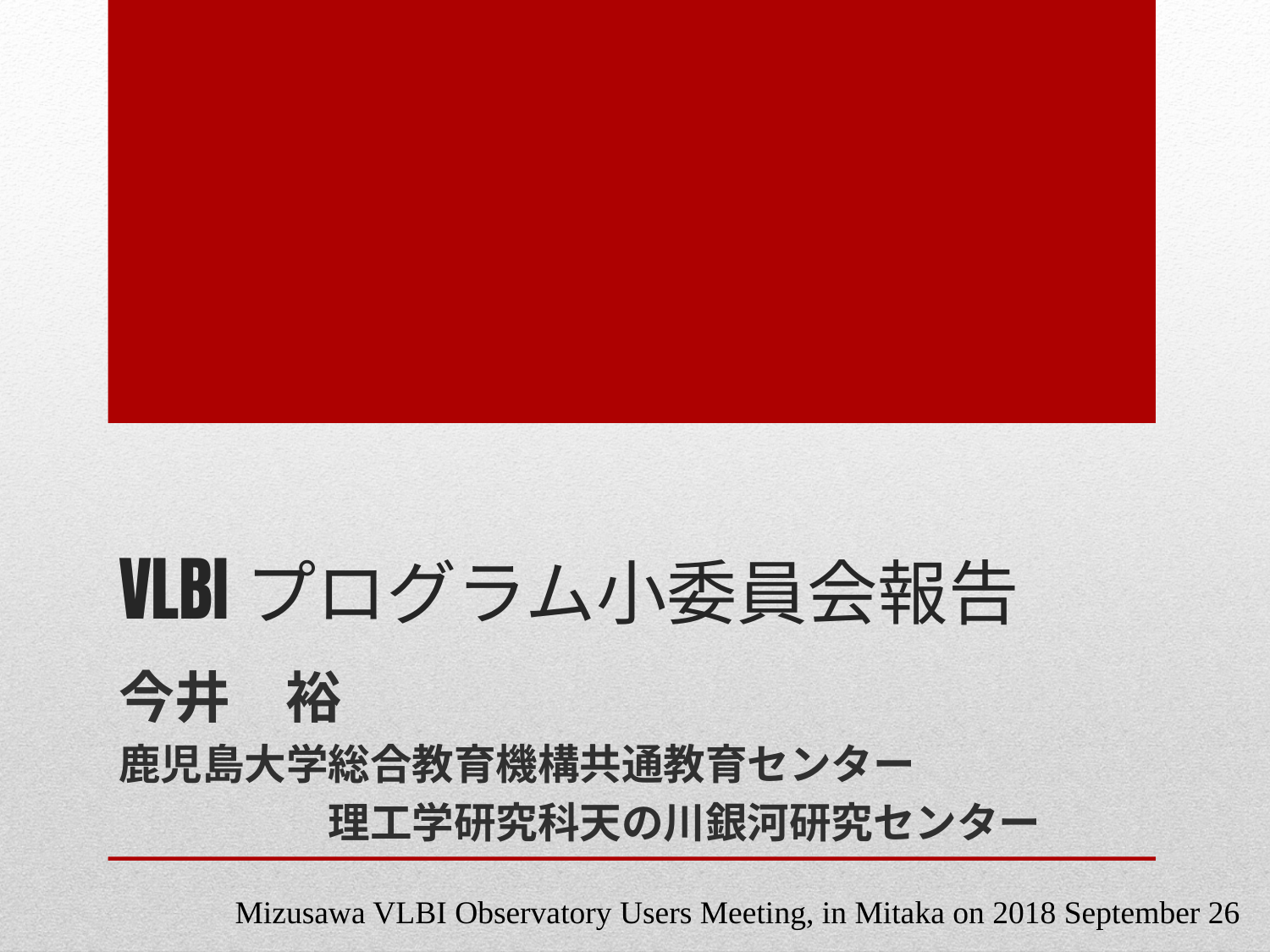

# VLBIプログラム小委員会報告
今井　裕
鹿児島大学総合教育機構共通教育センター
　　　　　理工学研究科天の川銀河研究センター
Mizusawa VLBI Observatory Users Meeting, in Mitaka on 2018 September 26